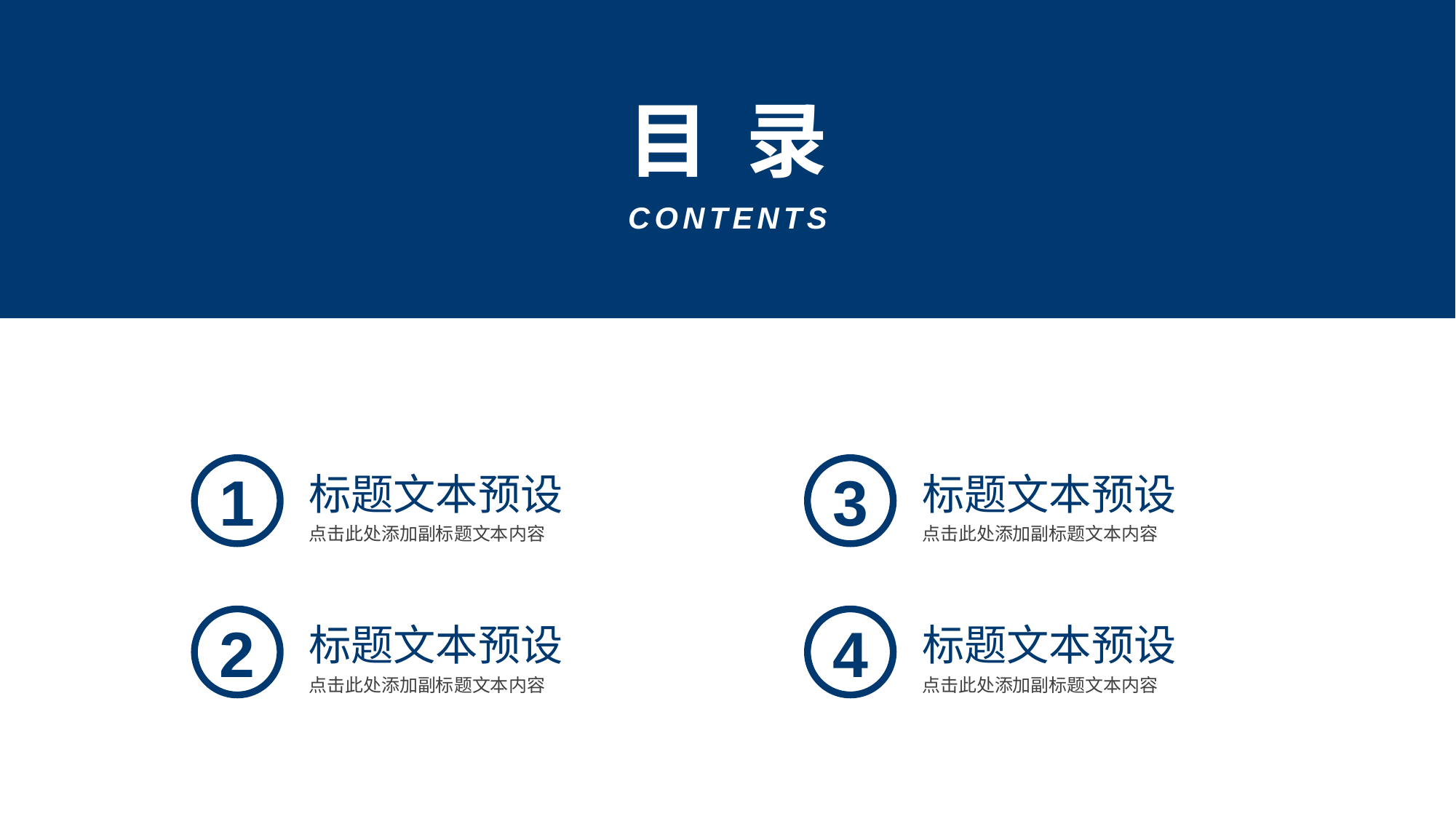

行业PPT模板http://www.1ppt.com/hangye/
目  录
https://www.ypppt.com/
CONTENTS
标题文本预设
点击此处添加副标题文本内容
标题文本预设
点击此处添加副标题文本内容
1
3
标题文本预设
点击此处添加副标题文本内容
标题文本预设
点击此处添加副标题文本内容
2
4